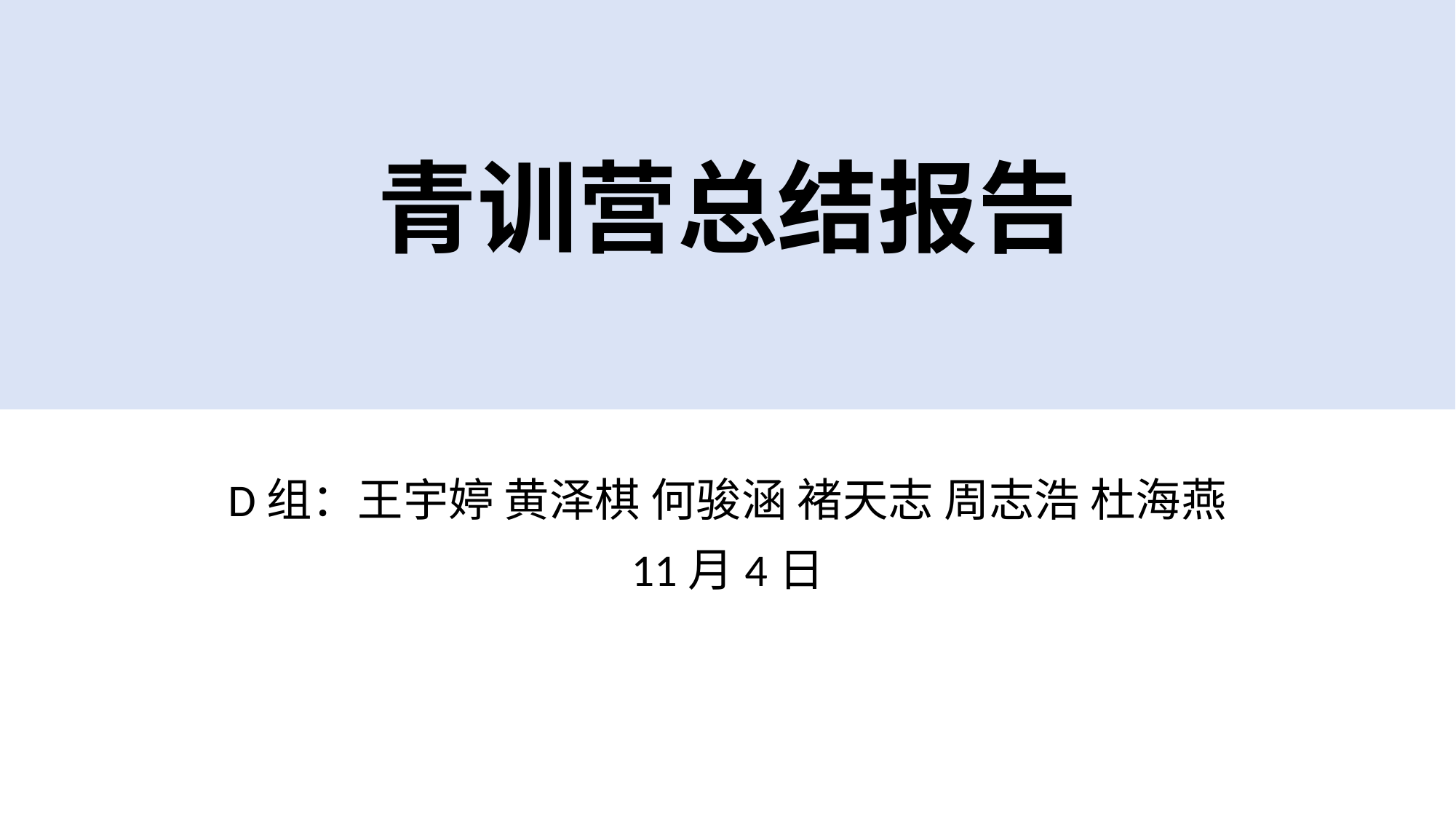

青训营总结报告
#
D组：王宇婷 黄泽棋 何骏涵 褚天志 周志浩 杜海燕
11月4日